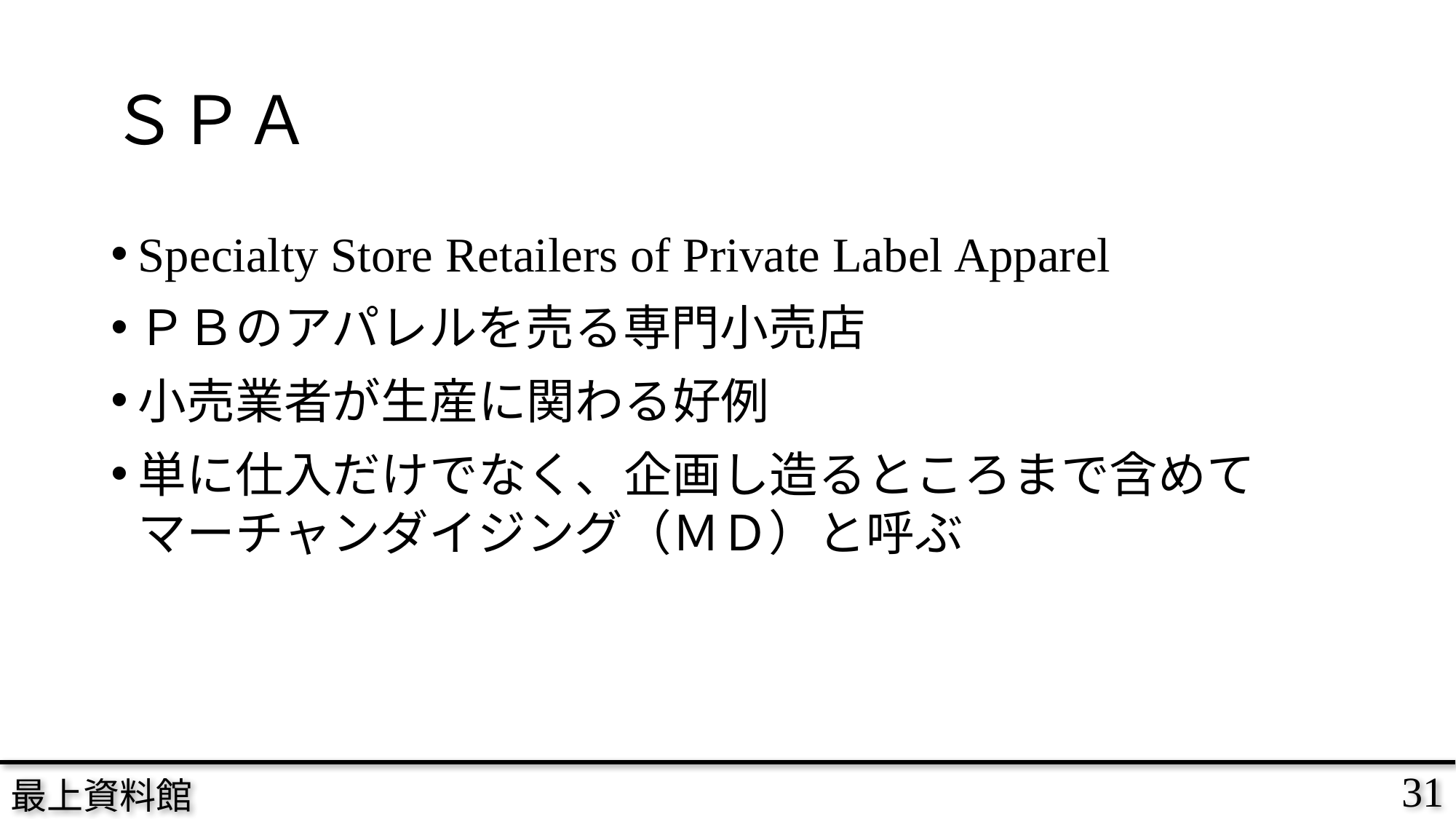

# ＳＰＡ
Specialty Store Retailers of Private Label Apparel
ＰＢのアパレルを売る専門小売店
小売業者が生産に関わる好例
単に仕入だけでなく、企画し造るところまで含めてマーチャンダイジング（ＭＤ）と呼ぶ